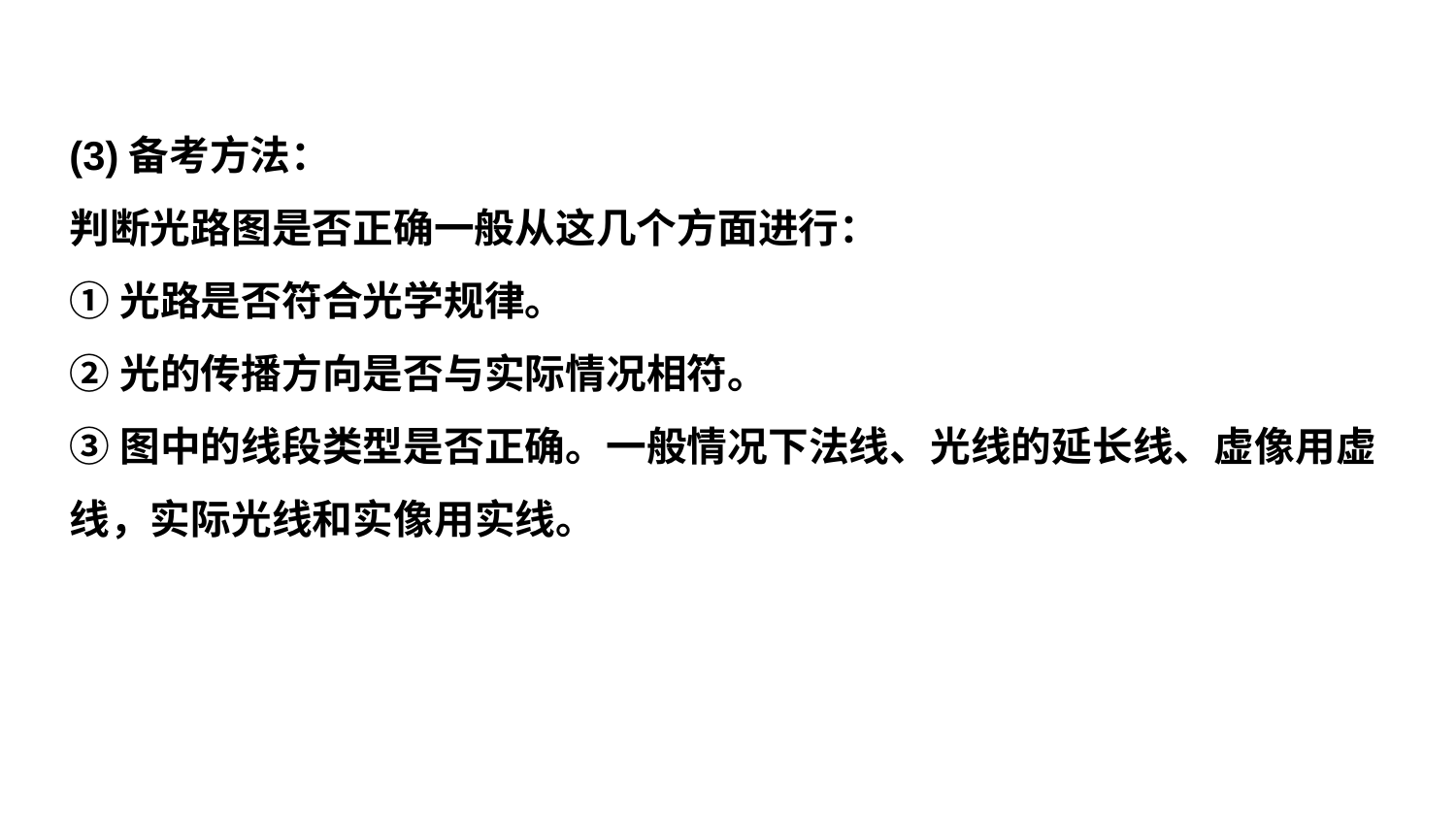

(3)备考方法：
判断光路图是否正确一般从这几个方面进行：
①光路是否符合光学规律。
②光的传播方向是否与实际情况相符。
③图中的线段类型是否正确。一般情况下法线、光线的延长线、虚像用虚线，实际光线和实像用实线。